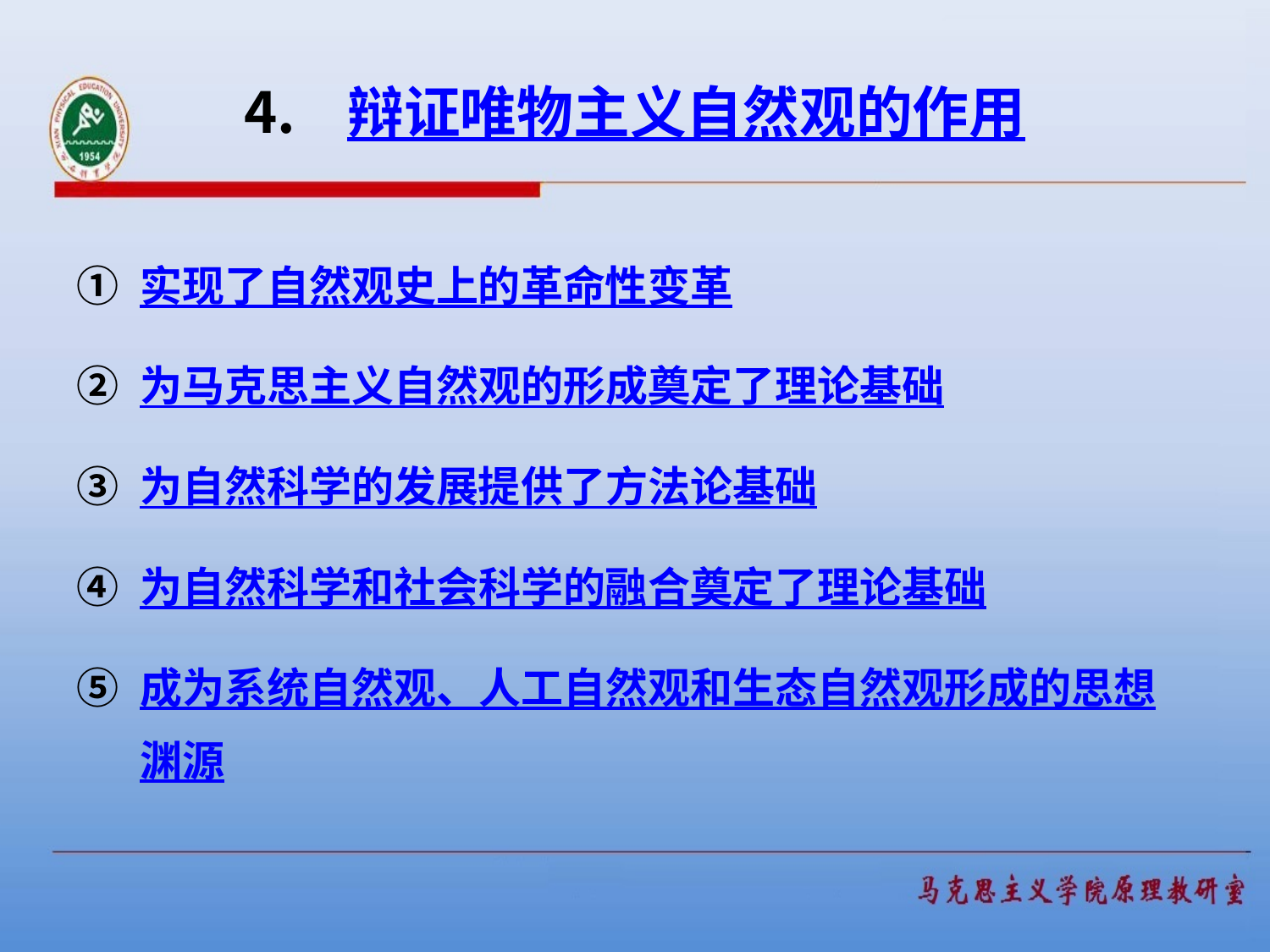

# 辩证唯物主义自然观的作用
实现了自然观史上的革命性变革
为马克思主义自然观的形成奠定了理论基础
为自然科学的发展提供了方法论基础
为自然科学和社会科学的融合奠定了理论基础
成为系统自然观、人工自然观和生态自然观形成的思想渊源